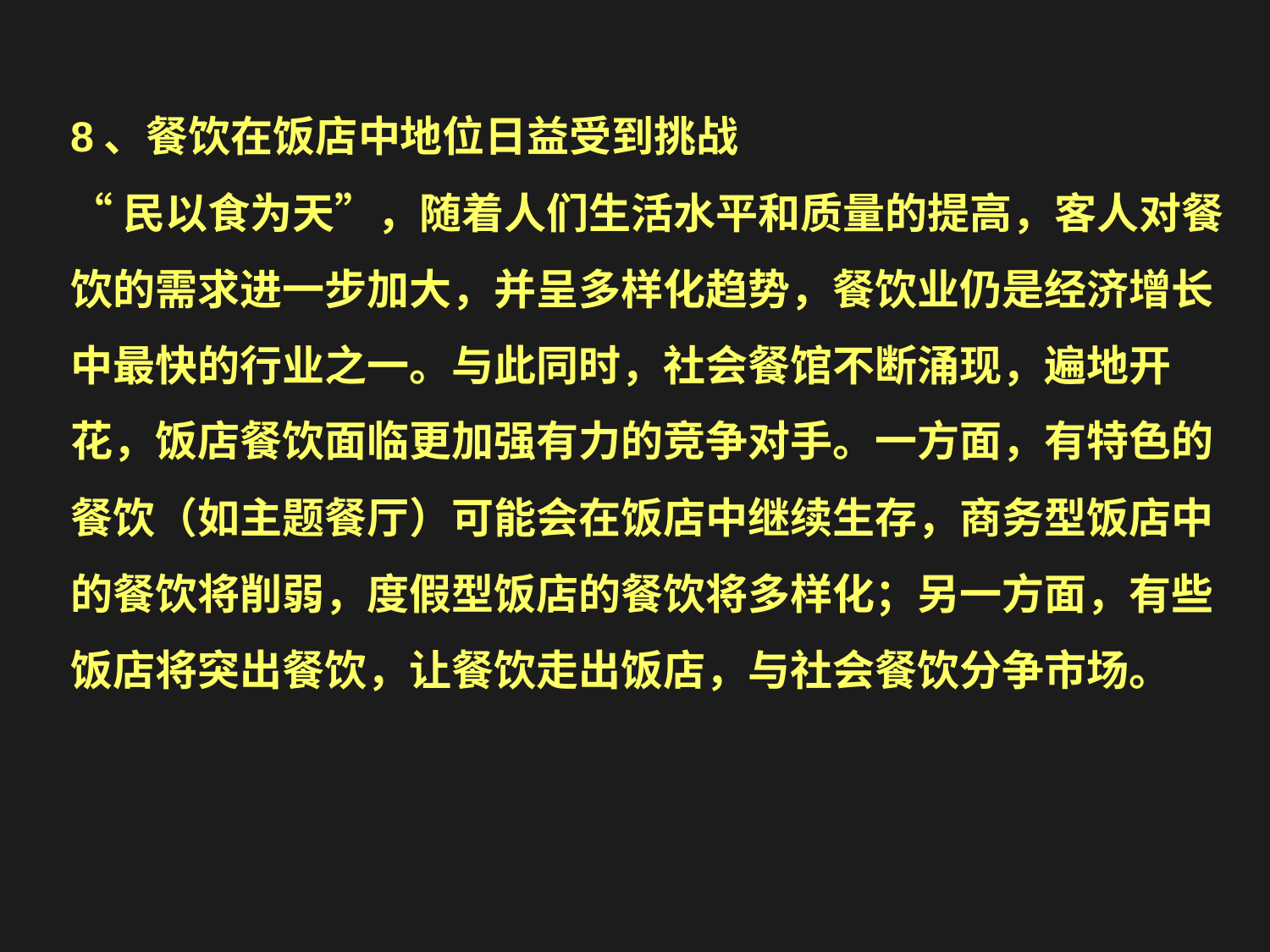

8、餐饮在饭店中地位日益受到挑战
“民以食为天”，随着人们生活水平和质量的提高，客人对餐饮的需求进一步加大，并呈多样化趋势，餐饮业仍是经济增长中最快的行业之一。与此同时，社会餐馆不断涌现，遍地开花，饭店餐饮面临更加强有力的竞争对手。一方面，有特色的餐饮（如主题餐厅）可能会在饭店中继续生存，商务型饭店中的餐饮将削弱，度假型饭店的餐饮将多样化；另一方面，有些饭店将突出餐饮，让餐饮走出饭店，与社会餐饮分争市场。